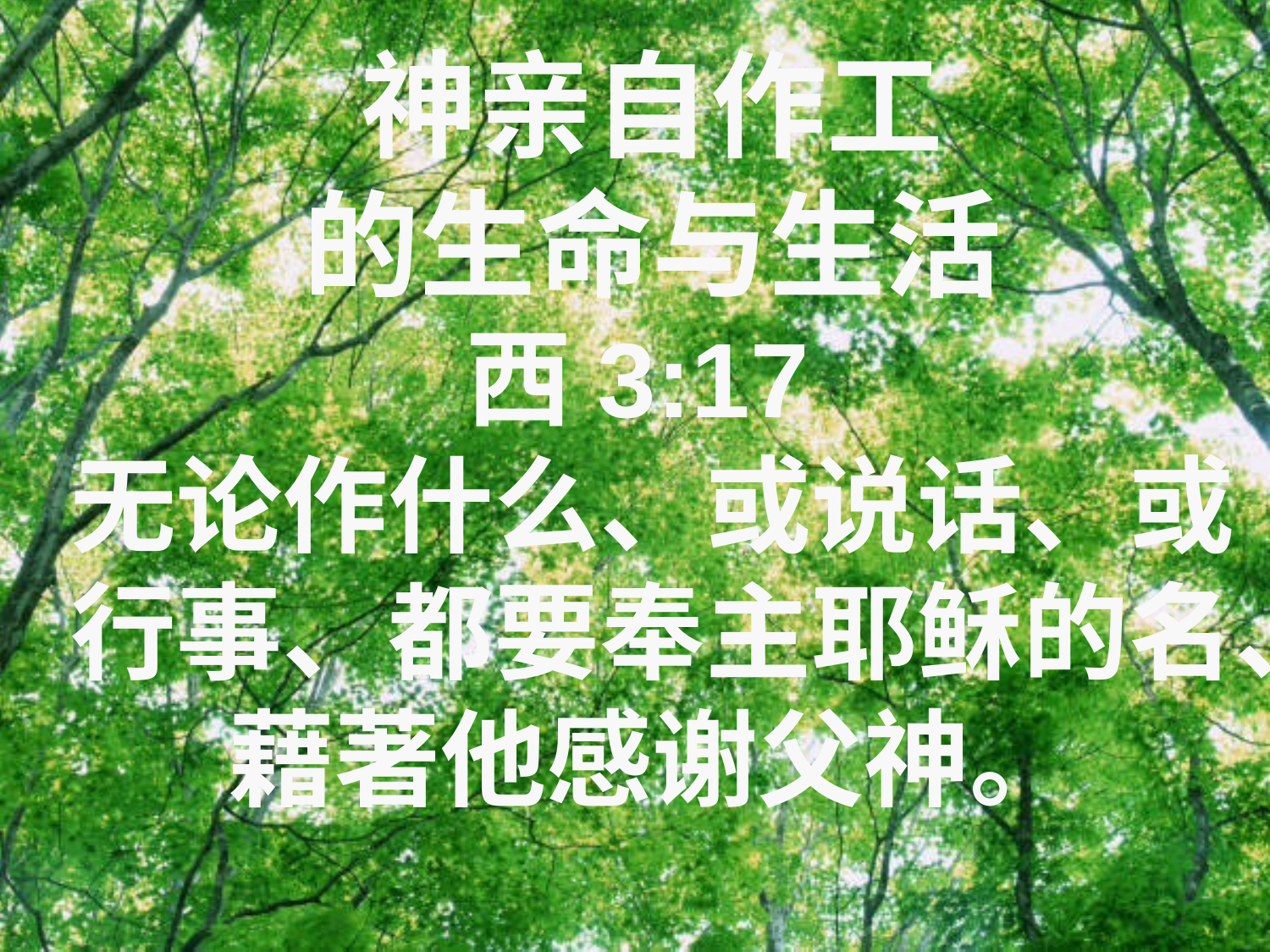

神亲自作工
的生命与生活
西3:17
无论作什么、或说话、或行事、都要奉主耶稣的名、藉著他感谢父神。